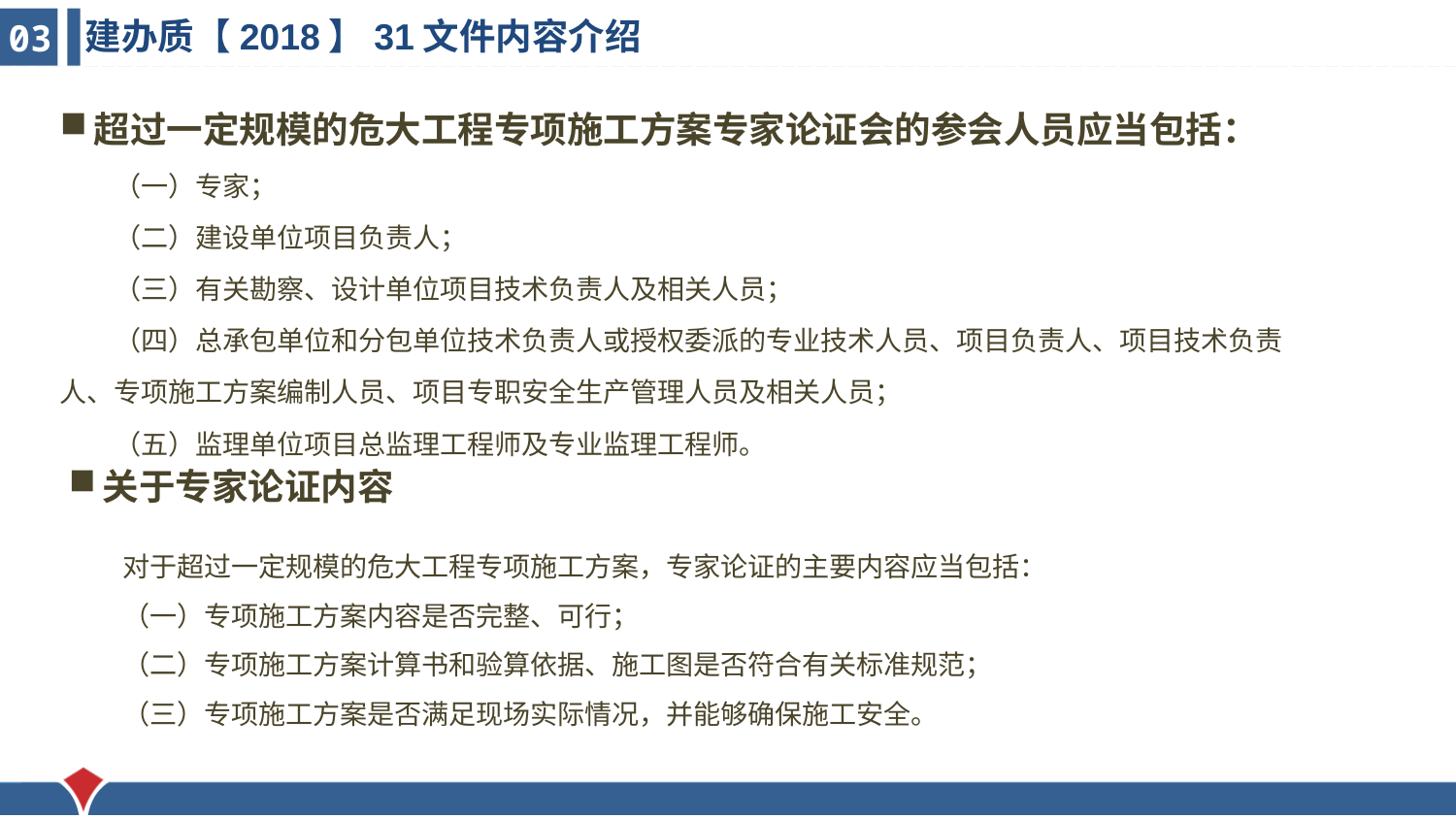

建办质【2018】31文件内容介绍
03
超过一定规模的危大工程专项施工方案专家论证会的参会人员应当包括：

　　（一）专家；

　　（二）建设单位项目负责人；

　　（三）有关勘察、设计单位项目技术负责人及相关人员；

　　（四）总承包单位和分包单位技术负责人或授权委派的专业技术人员、项目负责人、项目技术负责

人、专项施工方案编制人员、项目专职安全生产管理人员及相关人员；

　　（五）监理单位项目总监理工程师及专业监理工程师。
关于专家论证内容

　　对于超过一定规模的危大工程专项施工方案，专家论证的主要内容应当包括：
　　（一）专项施工方案内容是否完整、可行；
　　（二）专项施工方案计算书和验算依据、施工图是否符合有关标准规范；
　　（三）专项施工方案是否满足现场实际情况，并能够确保施工安全。